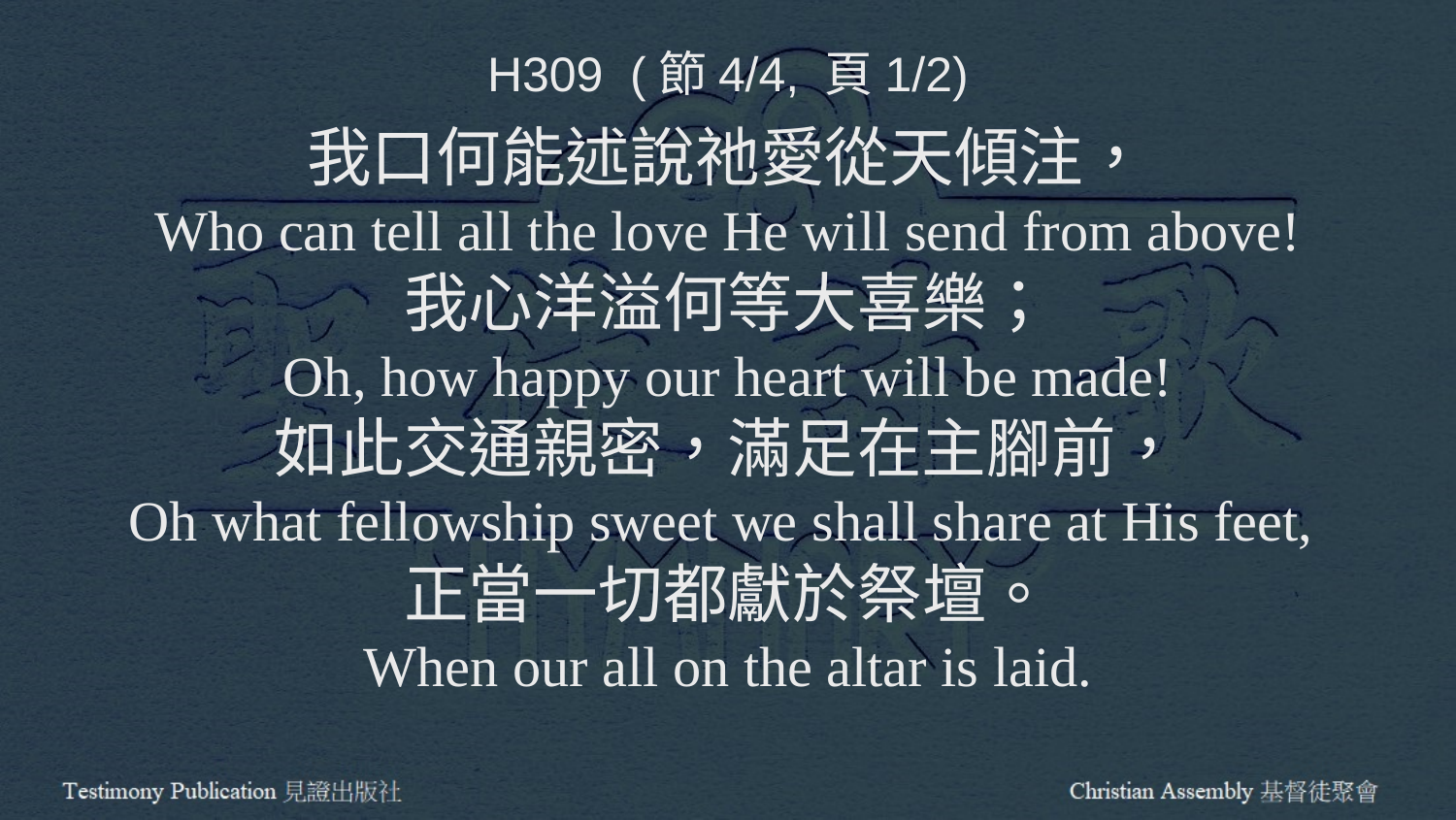

H309  (節4/4, 頁1/2)
我口何能述說祂愛從天傾注，
Who can tell all the love He will send from above!
我心洋溢何等大喜樂；
Oh, how happy our heart will be made!
如此交通親密，滿足在主腳前，
Oh what fellowship sweet we shall share at His feet,
正當一切都獻於祭壇。
When our all on the altar is laid.